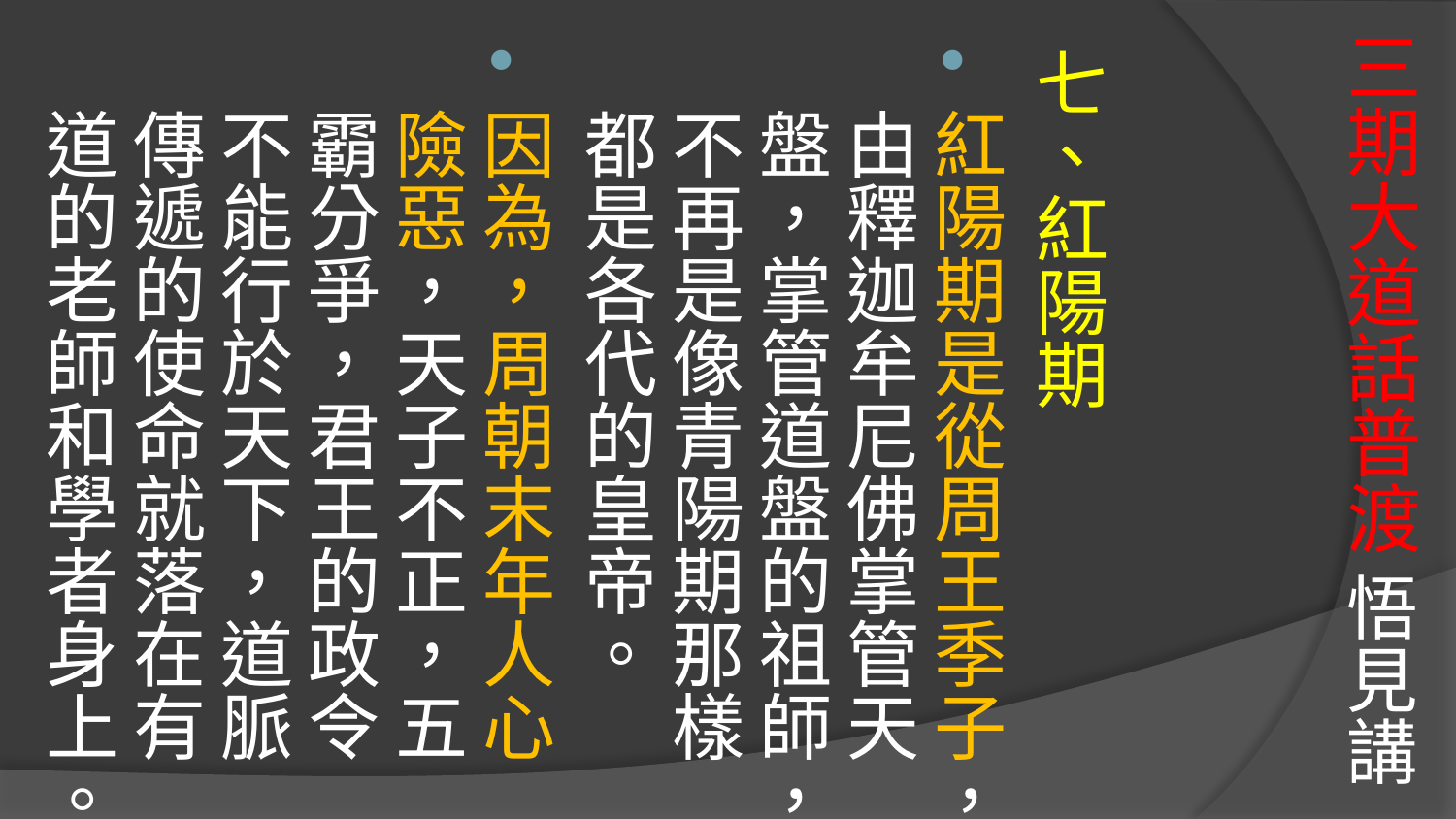

# 三期大道話普渡 悟見講
七、紅陽期
紅陽期是從周王季子，由釋迦牟尼佛掌管天盤，掌管道盤的祖師，不再是像青陽期那樣都是各代的皇帝。
因為，周朝末年人心險惡，天子不正，五霸分爭，君王的政令不能行於天下，道脈傳遞的使命就落在有道的老師和學者身上。